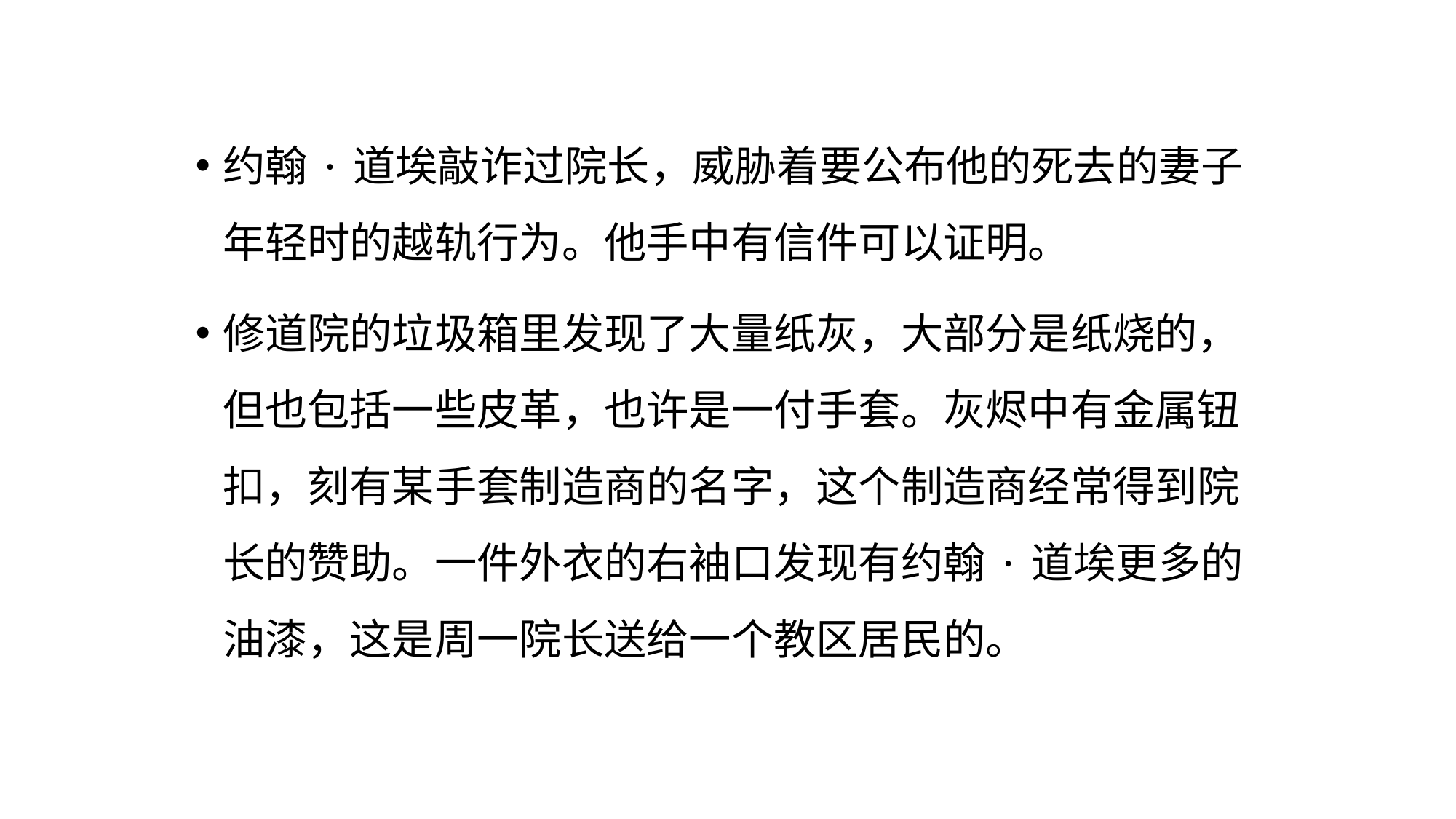

约翰·道埃敲诈过院长，威胁着要公布他的死去的妻子年轻时的越轨行为。他手中有信件可以证明。
修道院的垃圾箱里发现了大量纸灰，大部分是纸烧的，但也包括一些皮革，也许是一付手套。灰烬中有金属钮扣，刻有某手套制造商的名字，这个制造商经常得到院长的赞助。一件外衣的右袖口发现有约翰·道埃更多的油漆，这是周一院长送给一个教区居民的。